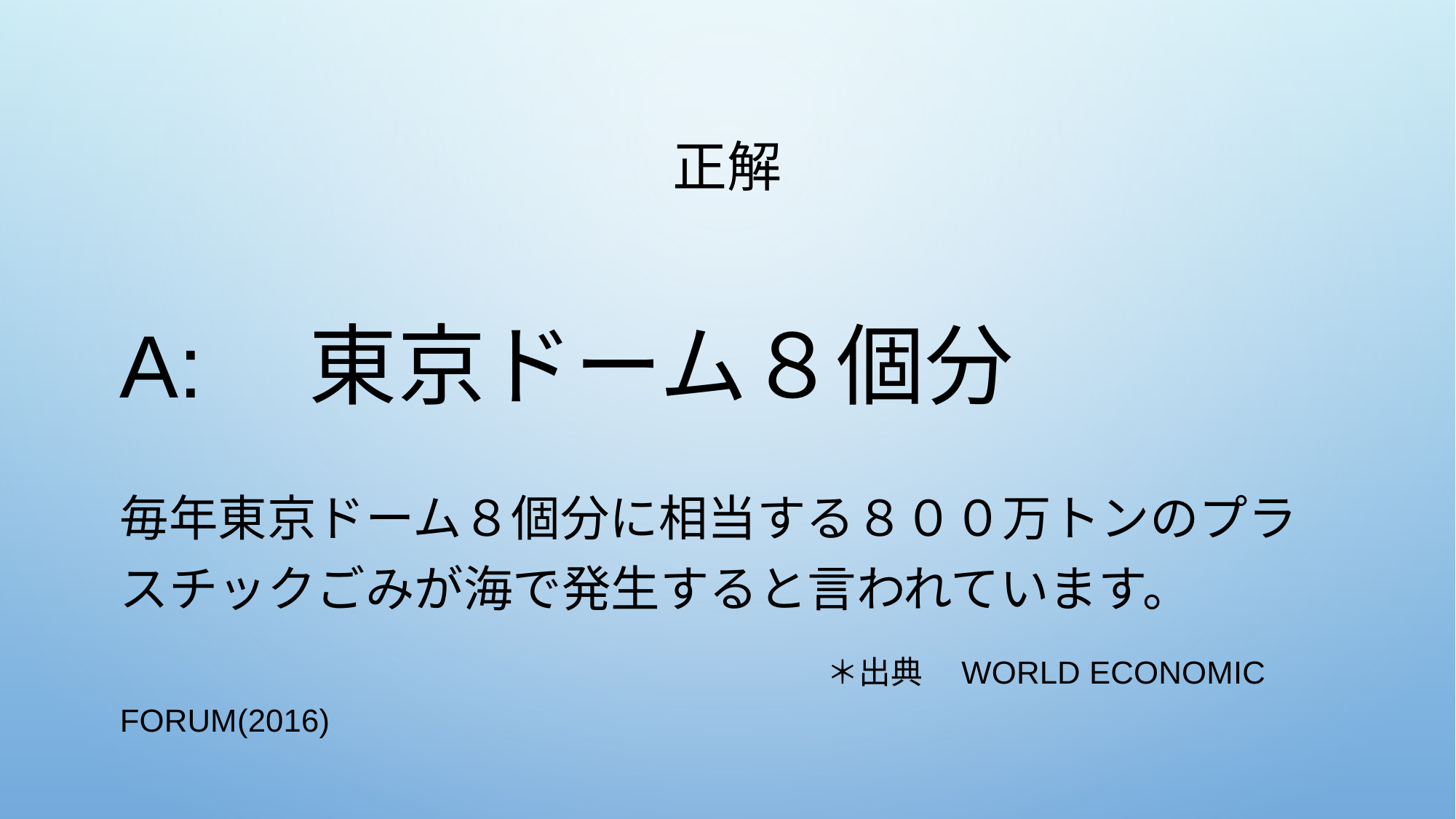

# 正解
A:　東京ドーム８個分

毎年東京ドーム８個分に相当する８００万トンのプラスチックごみが海で発生すると言われています。
　　　　　　　　　　　　　　　　＊出典　WORLD ECONOMIC FORUM(2016)